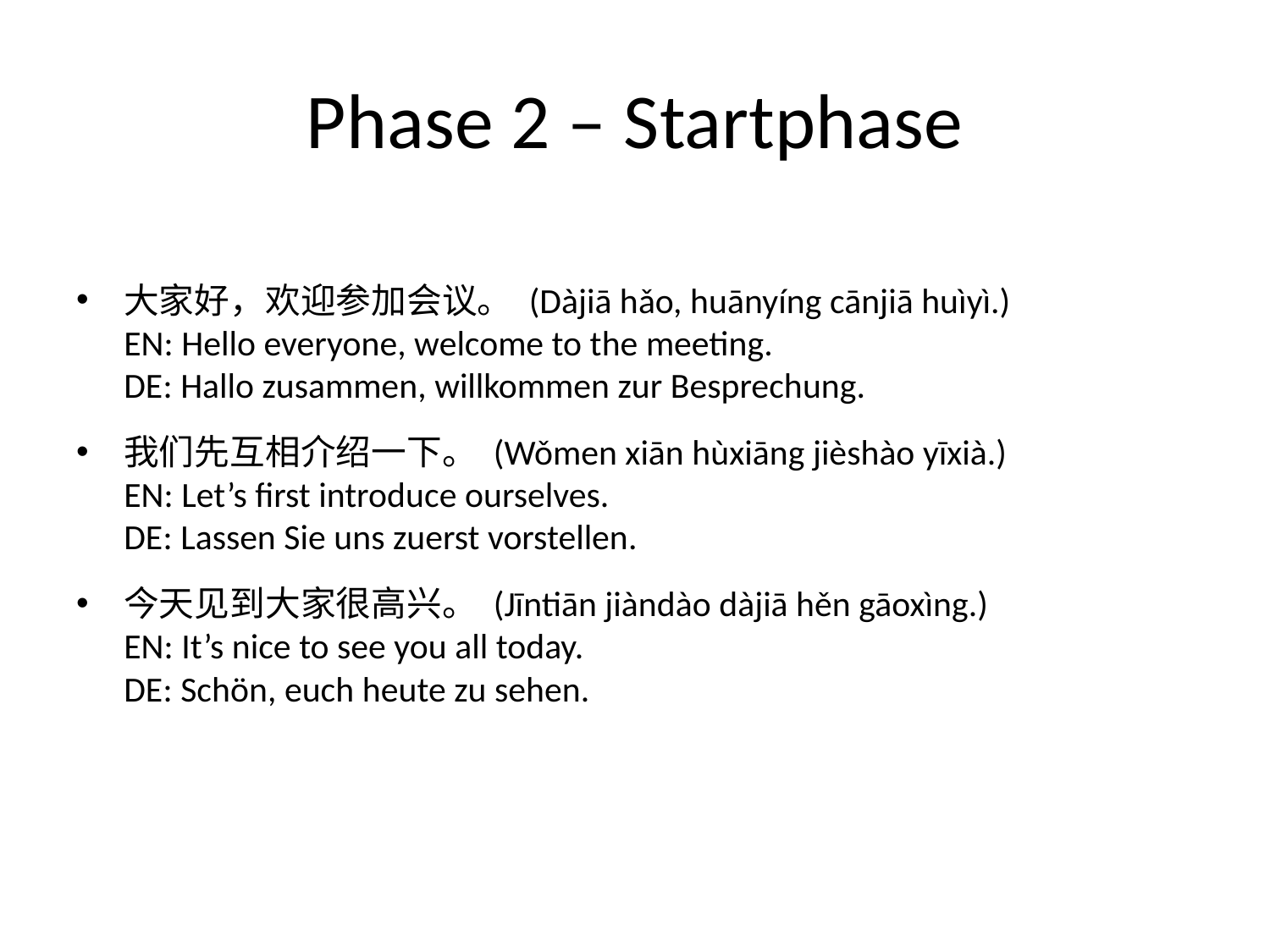

# Phase 2 – Startphase

大家好，欢迎参加会议。 (Dàjiā hǎo, huānyíng cānjiā huìyì.)
EN: Hello everyone, welcome to the meeting.
DE: Hallo zusammen, willkommen zur Besprechung.
我们先互相介绍一下。 (Wǒmen xiān hùxiāng jièshào yīxià.)
EN: Let’s first introduce ourselves.
DE: Lassen Sie uns zuerst vorstellen.
今天见到大家很高兴。 (Jīntiān jiàndào dàjiā hěn gāoxìng.)
EN: It’s nice to see you all today.
DE: Schön, euch heute zu sehen.